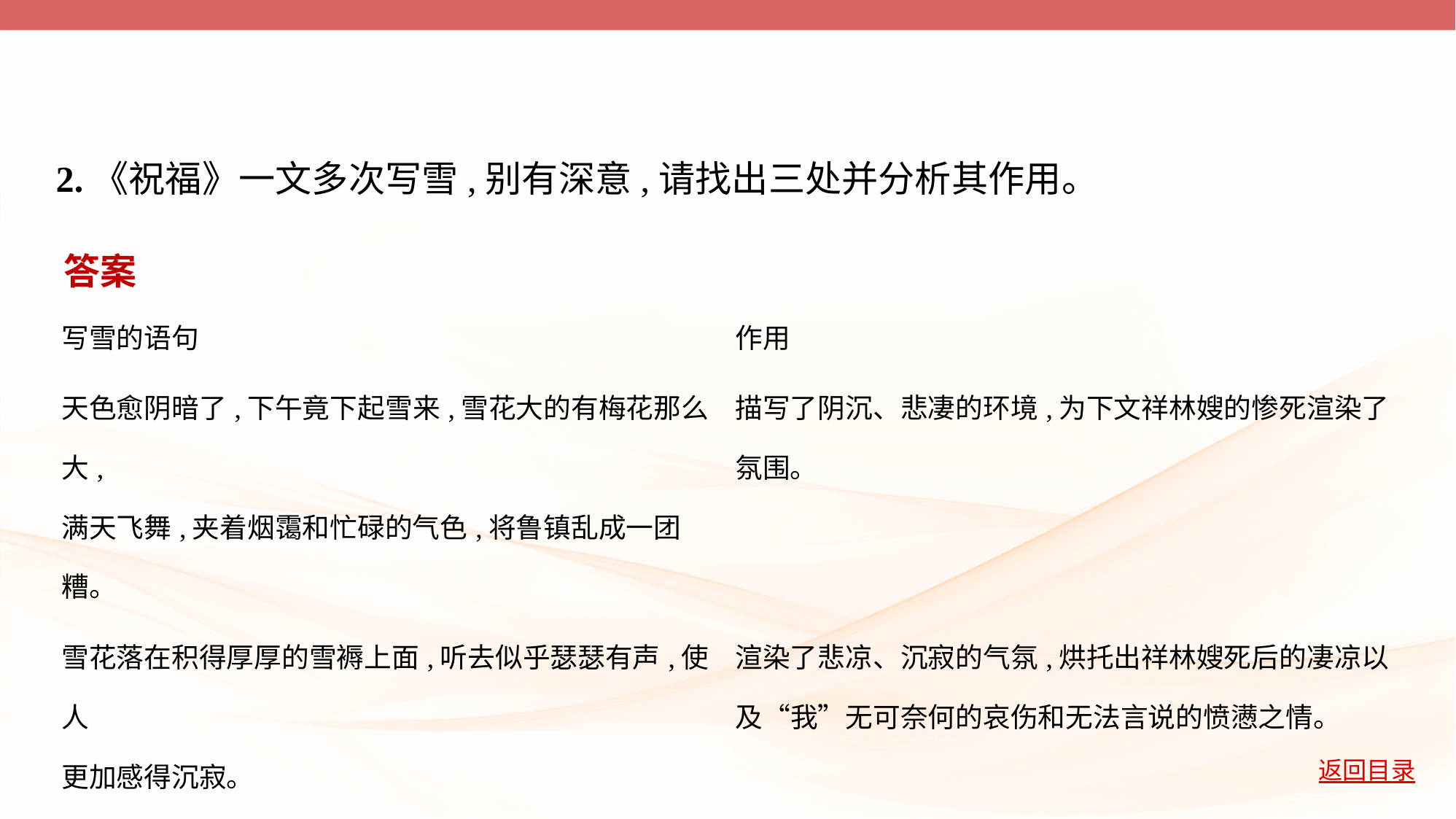

2.《祝福》一文多次写雪,别有深意,请找出三处并分析其作用。
答案
| 写雪的语句 | 作用 |
| --- | --- |
| 天色愈阴暗了,下午竟下起雪来,雪花大的有梅花那么大, 满天飞舞,夹着烟霭和忙碌的气色,将鲁镇乱成一团糟。 | 描写了阴沉、悲凄的环境,为下文祥林嫂的惨死渲染了 氛围。 |
| 雪花落在积得厚厚的雪褥上面,听去似乎瑟瑟有声,使人 更加感得沉寂。 | 渲染了悲凉、沉寂的气氛,烘托出祥林嫂死后的凄凉以 及“我”无可奈何的哀伤和无法言说的愤懑之情。 |
| 又隐约听到远处的爆竹声联绵不断,似乎合成一天音响 的浓云,夹着团团飞舞的雪花,拥抱了全市镇。 | 借雪的猖狂,讽刺了封建势力暂时的得意,更含蓄地展示 出下层劳动人民无法抗拒的像雪一样的命运。 |